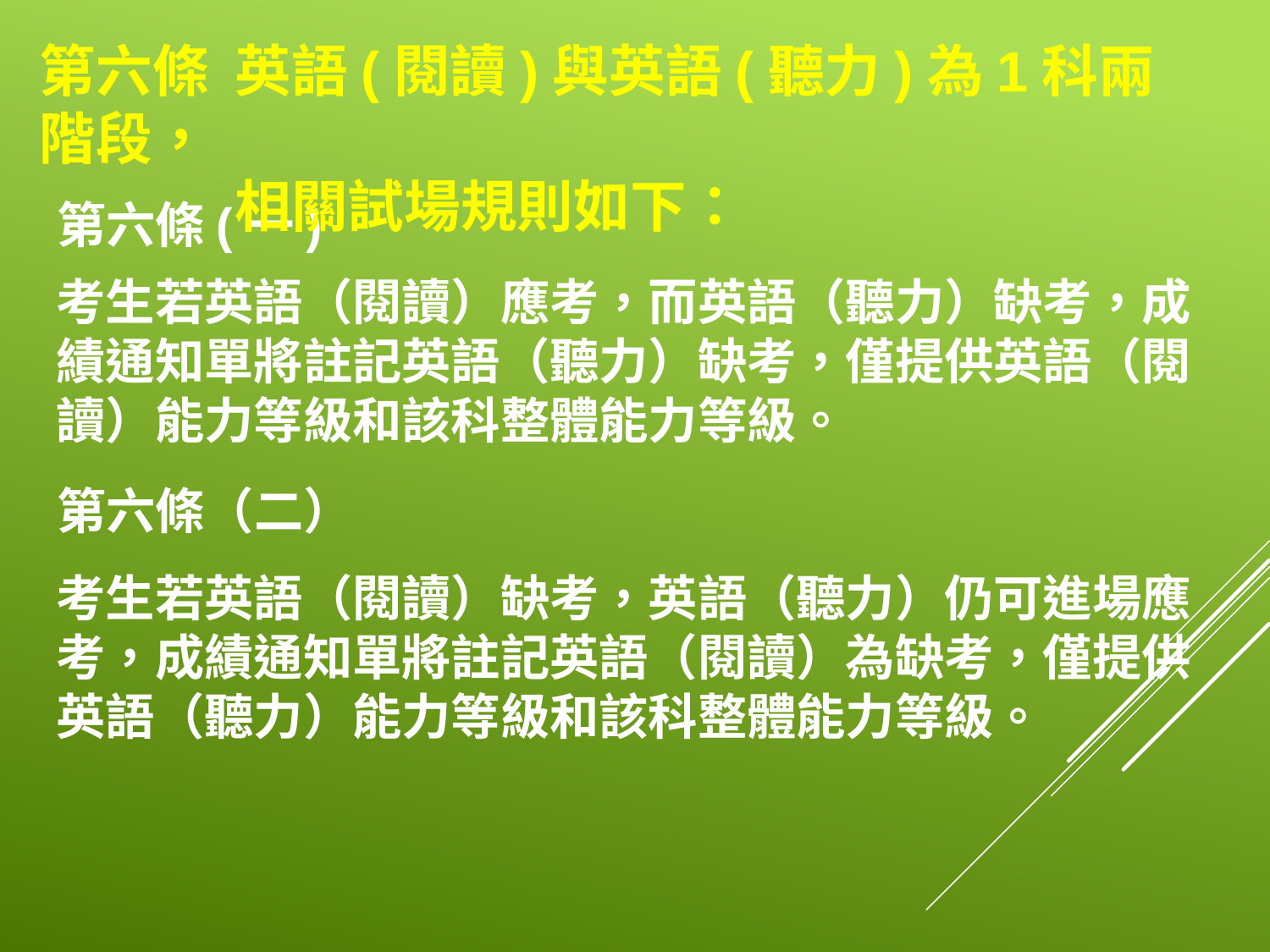

第六條  英語(閱讀)與英語(聽力)為1科兩階段，
　　　  相關試場規則如下：
第六條(一)
考生若英語（閱讀）應考，而英語（聽力）缺考，成績通知單將註記英語（聽力）缺考，僅提供英語（閱讀）能力等級和該科整體能力等級。

考生若英語（閱讀）缺考，英語（聽力）仍可進場應考，成績通知單將註記英語（閱讀）為缺考，僅提供英語（聽力）能力等級和該科整體能力等級。
第六條（二）